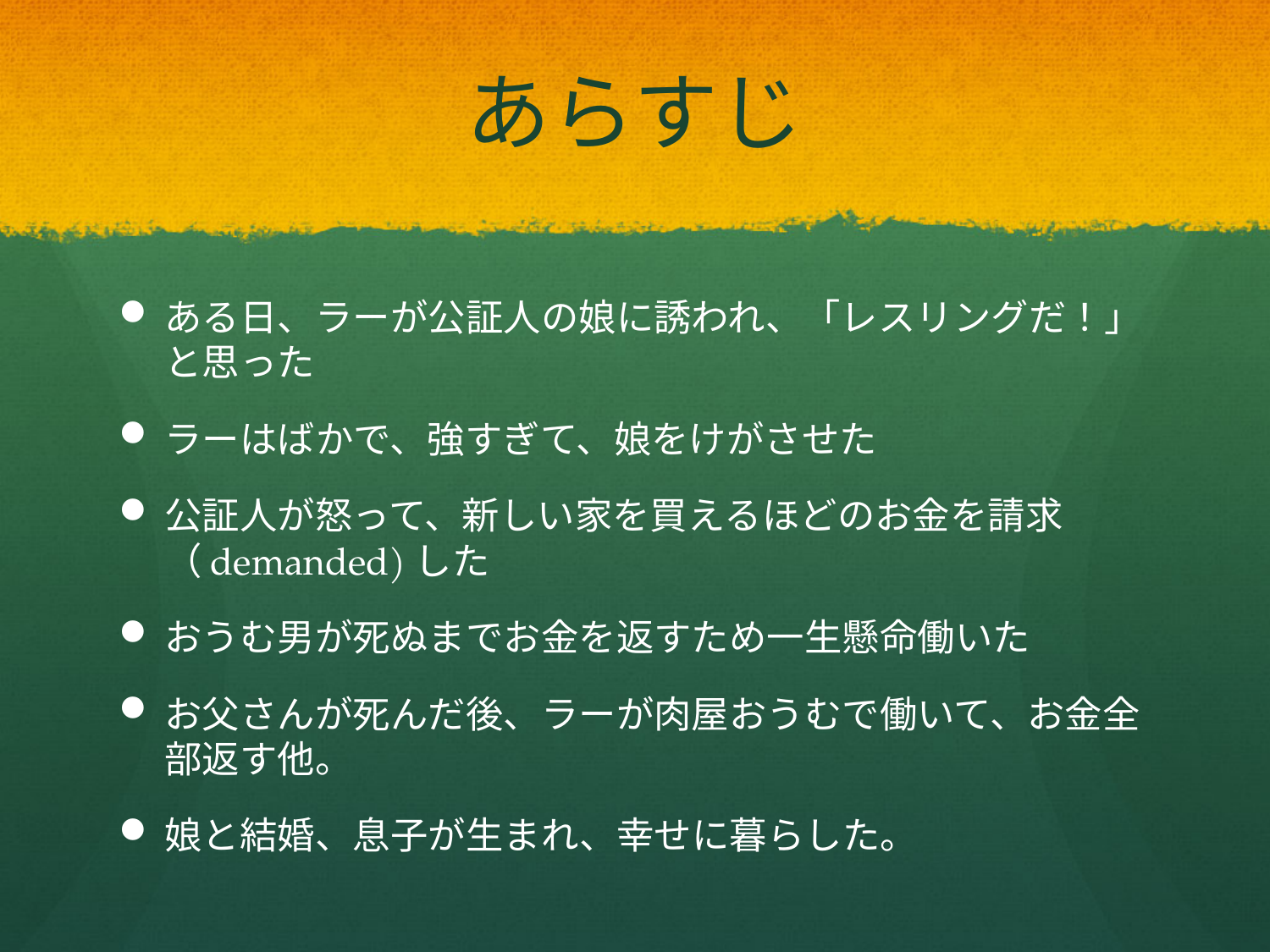

# あらすじ
ある日、ラーが公証人の娘に誘われ、「レスリングだ！」と思った
ラーはばかで、強すぎて、娘をけがさせた
公証人が怒って、新しい家を買えるほどのお金を請求（demanded)した
おうむ男が死ぬまでお金を返すため一生懸命働いた
お父さんが死んだ後、ラーが肉屋おうむで働いて、お金全部返す他。
娘と結婚、息子が生まれ、幸せに暮らした。